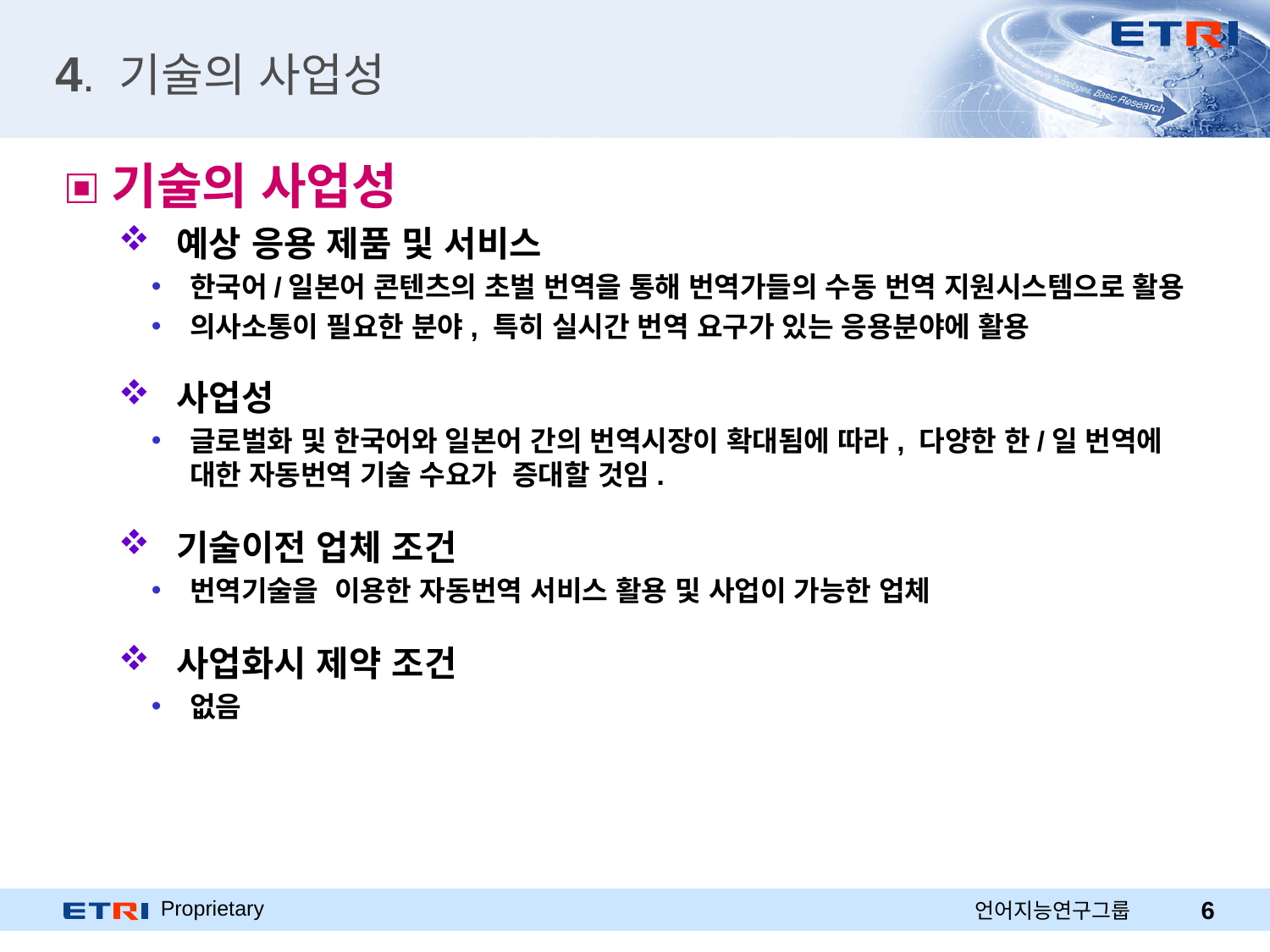

# 4. 기술의 사업성
기술의 사업성
 예상 응용 제품 및 서비스
한국어/일본어 콘텐츠의 초벌 번역을 통해 번역가들의 수동 번역 지원시스템으로 활용
의사소통이 필요한 분야, 특히 실시간 번역 요구가 있는 응용분야에 활용

 사업성
글로벌화 및 한국어와 일본어 간의 번역시장이 확대됨에 따라, 다양한 한/일 번역에 대한 자동번역 기술 수요가  증대할 것임.

 기술이전 업체 조건
번역기술을  이용한 자동번역 서비스 활용 및 사업이 가능한 업체

 사업화시 제약 조건
없음
6
언어지능연구그룹